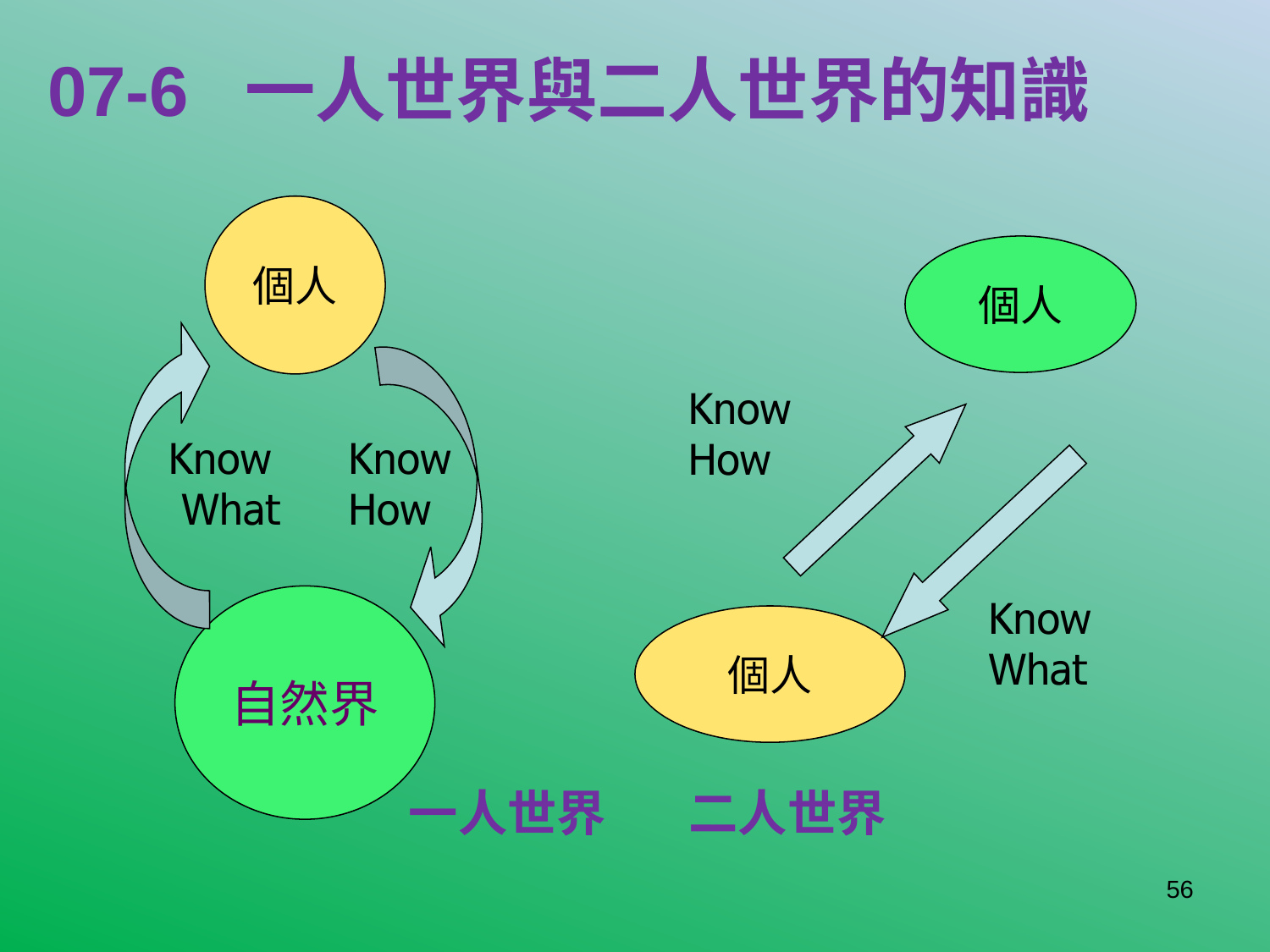

# 07-6  一人世界與二人世界的知識
個人
個人
Know
How
Know
 What
Know
How

自然界
Know
What
個人
一人世界
二人世界
56